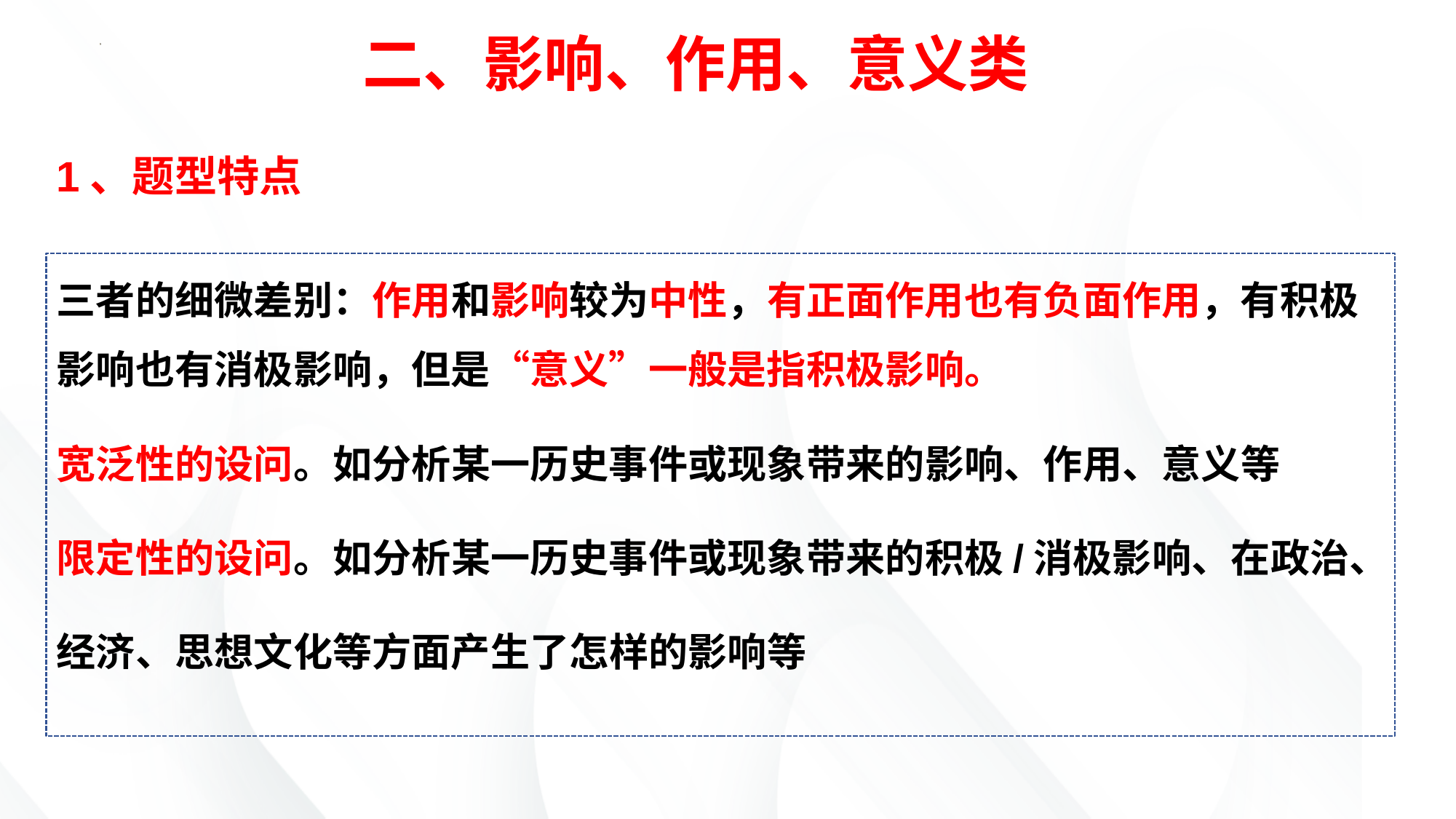

二、影响、作用、意义类
1、题型特点
三者的细微差别：作用和影响较为中性，有正面作用也有负面作用，有积极影响也有消极影响，但是“意义”一般是指积极影响。
宽泛性的设问。如分析某一历史事件或现象带来的影响、作用、意义等
限定性的设问。如分析某一历史事件或现象带来的积极/消极影响、在政治、经济、思想文化等方面产生了怎样的影响等